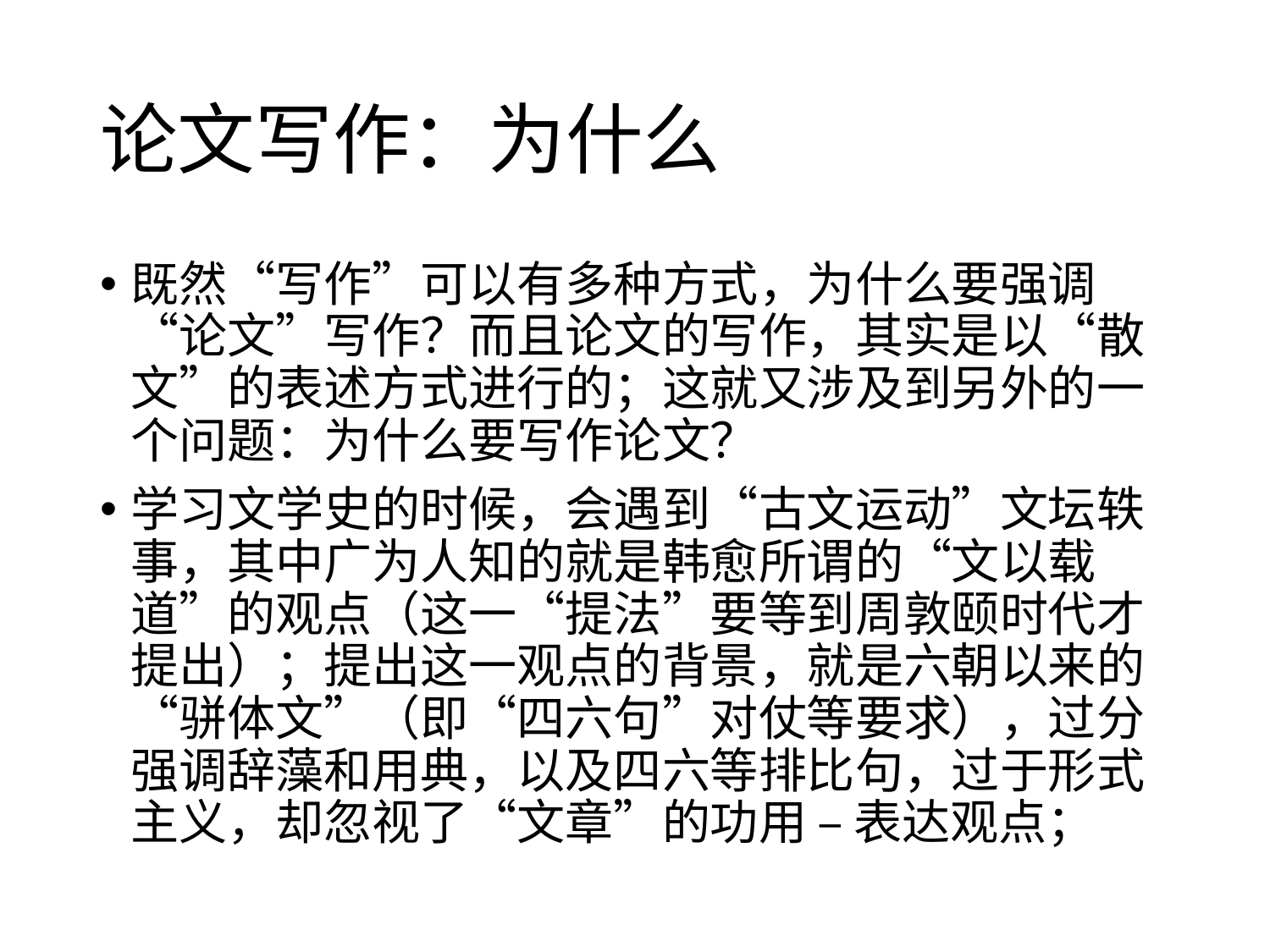

# 论文写作：为什么
既然“写作”可以有多种方式，为什么要强调“论文”写作？而且论文的写作，其实是以“散文”的表述方式进行的；这就又涉及到另外的一个问题：为什么要写作论文？
学习文学史的时候，会遇到“古文运动”文坛轶事，其中广为人知的就是韩愈所谓的“文以载道”的观点（这一“提法”要等到周敦颐时代才提出）；提出这一观点的背景，就是六朝以来的“骈体文”（即“四六句”对仗等要求），过分强调辞藻和用典，以及四六等排比句，过于形式主义，却忽视了“文章”的功用 – 表达观点；